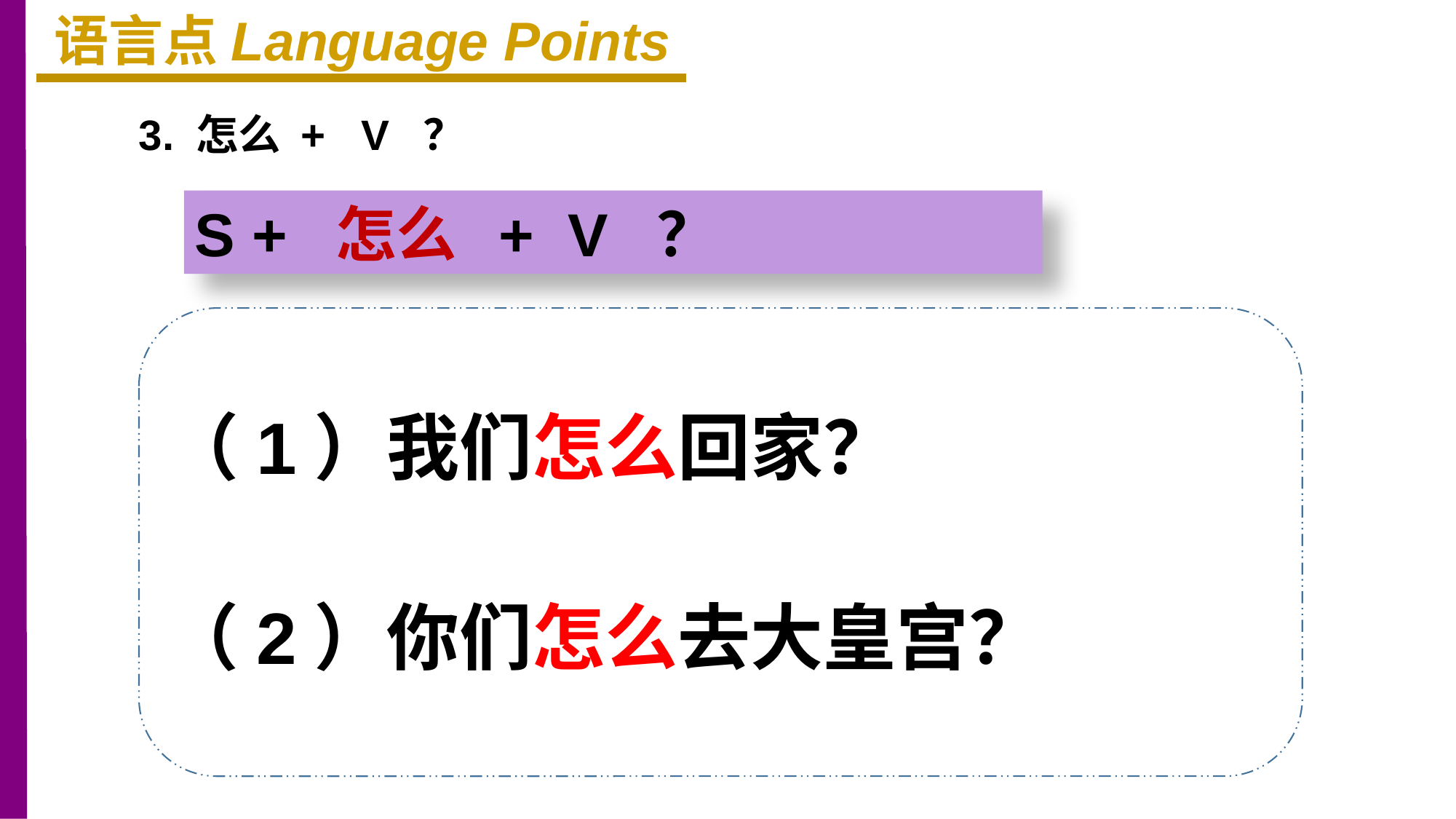

语言点Language Points
3. 怎么 +   V  ？
S +  怎么  +  V  ？

（1）我们怎么回家？
（2）你们怎么去大皇宫？